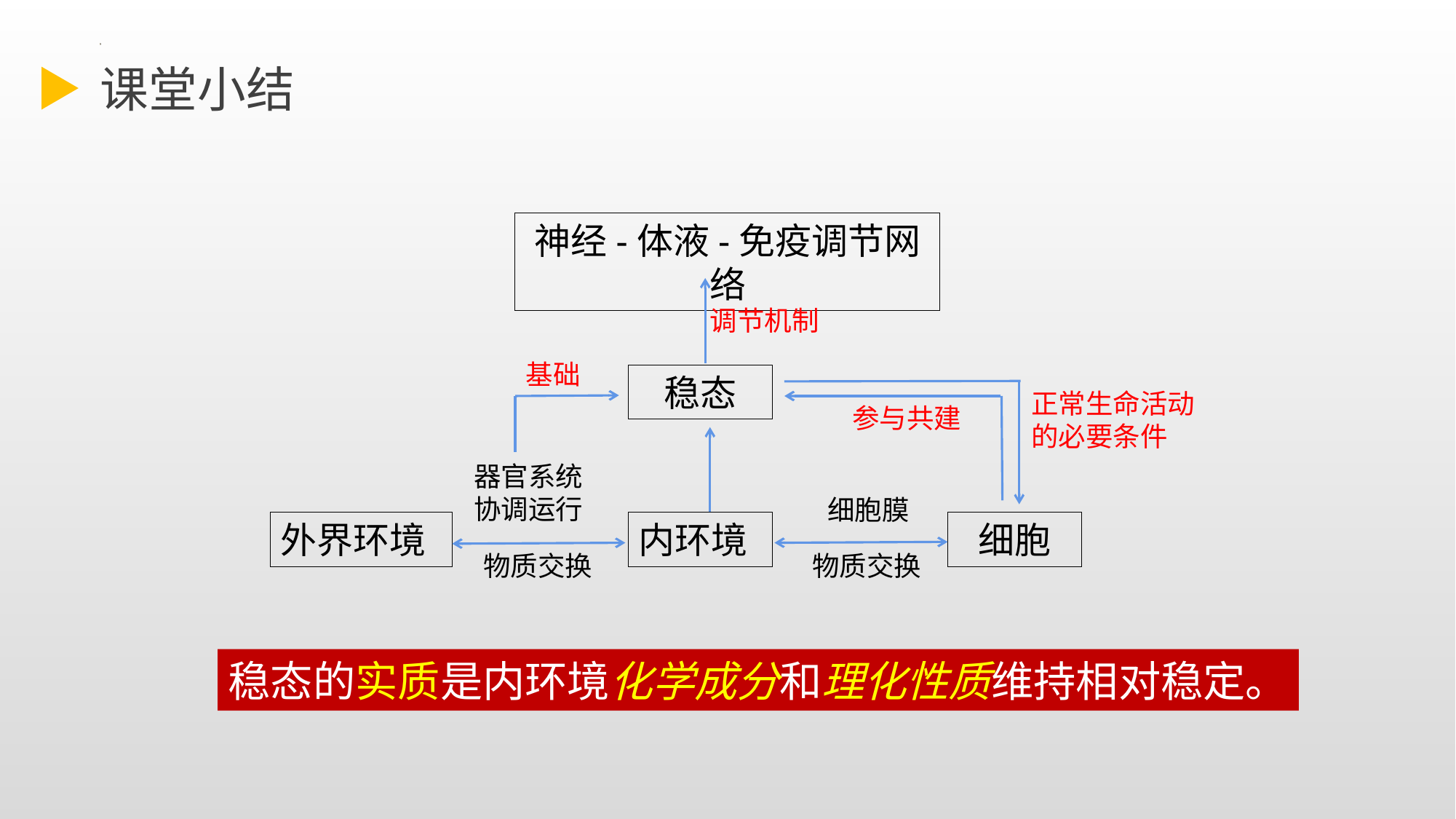

课堂小结

神经-体液-免疫调节网络
调节机制
基础
稳态
正常生命活动的必要条件
参与共建
器官系统协调运行
细胞膜
外界环境
内环境
细胞
物质交换
物质交换
稳态的实质是内环境化学成分和理化性质维持相对稳定。